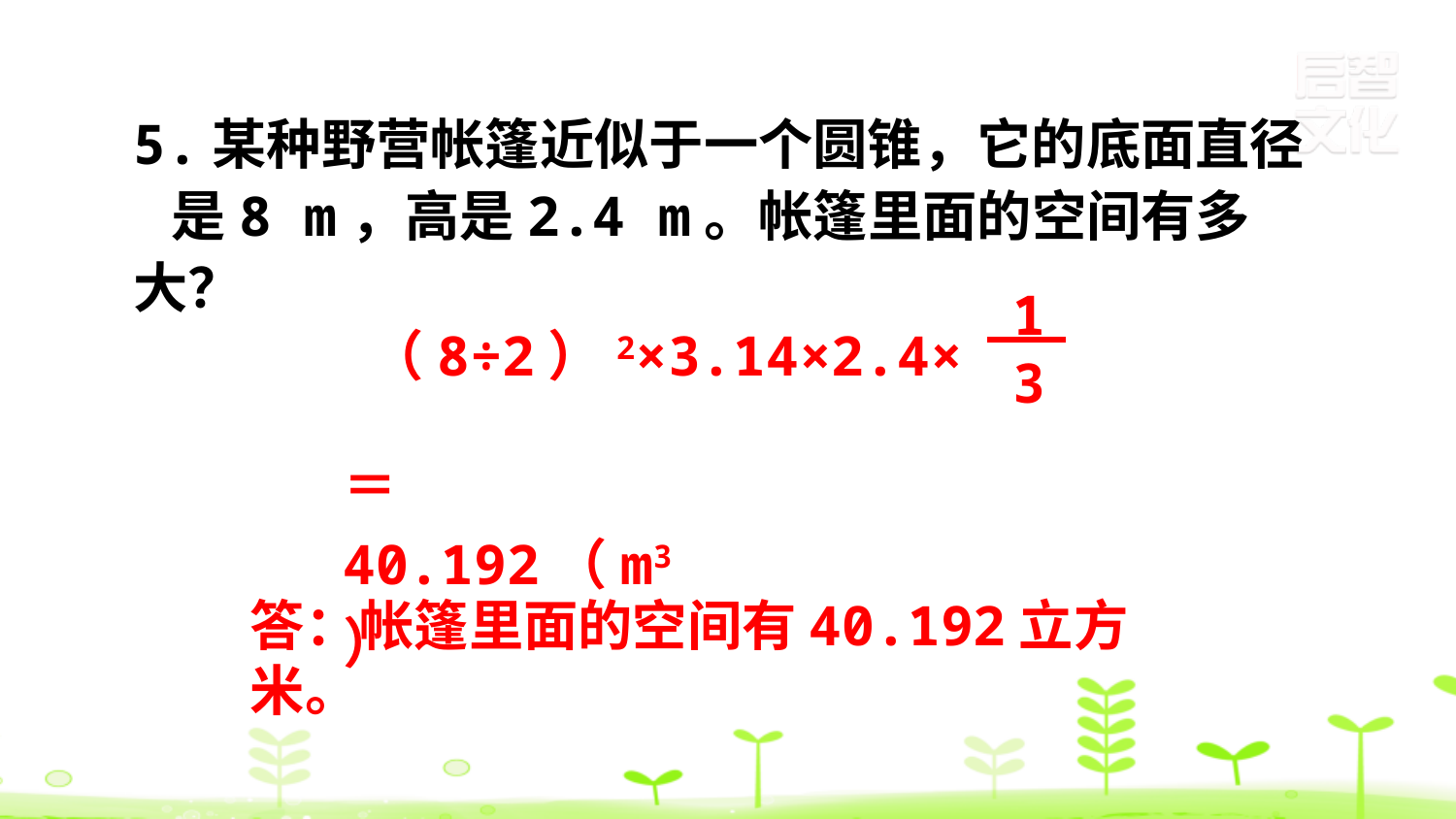

5.某种野营帐篷近似于一个圆锥，它的底面直径
  是8 m，高是2.4 m。帐篷里面的空间有多大？
1
3
（8÷2）2×3.14×2.4×
＝40.192（m3）
答：帐篷里面的空间有40.192立方米。